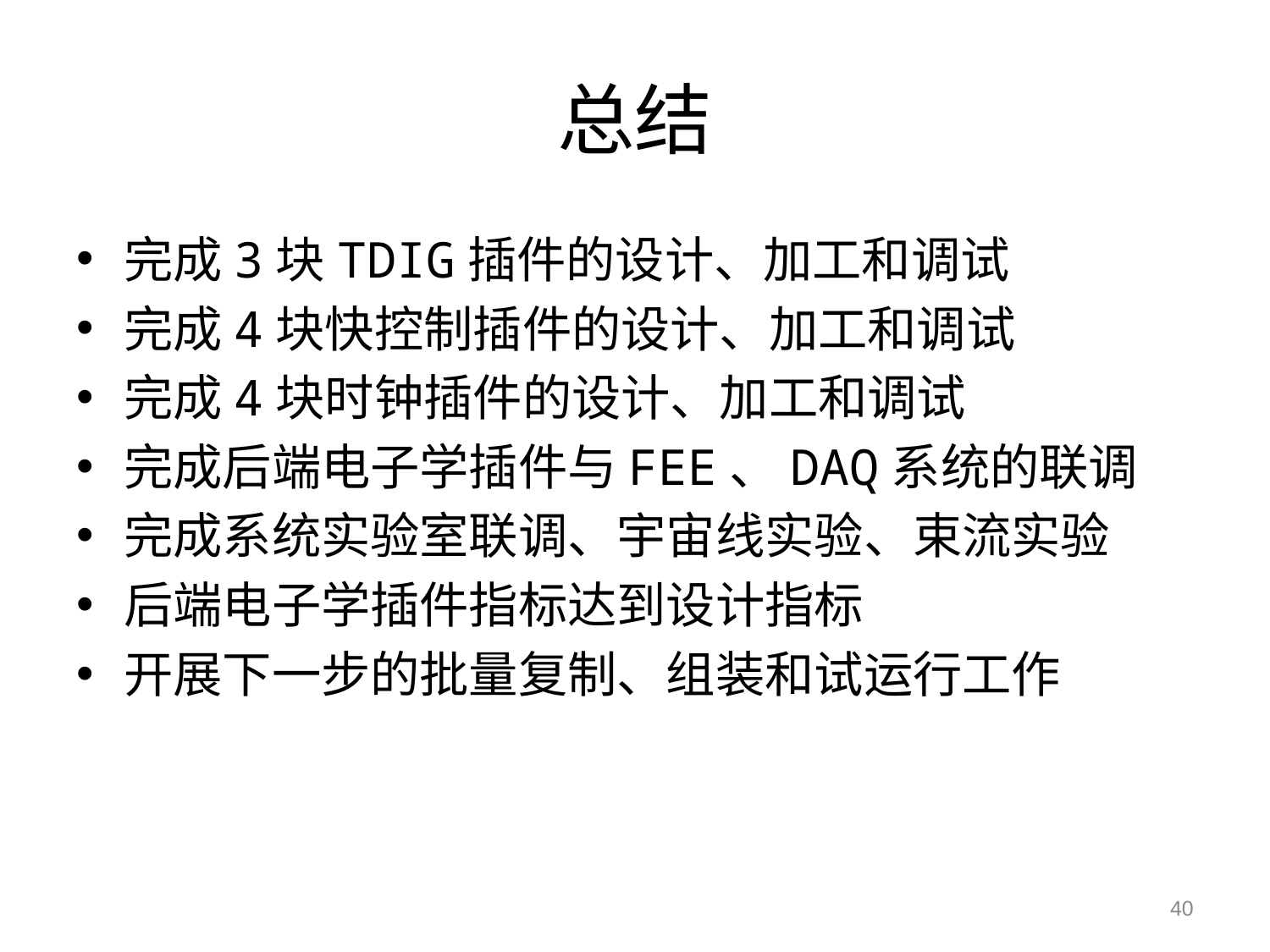

# 总结
完成3块TDIG插件的设计、加工和调试
完成4块快控制插件的设计、加工和调试
完成4块时钟插件的设计、加工和调试
完成后端电子学插件与FEE、DAQ系统的联调
完成系统实验室联调、宇宙线实验、束流实验
后端电子学插件指标达到设计指标
开展下一步的批量复制、组装和试运行工作
40